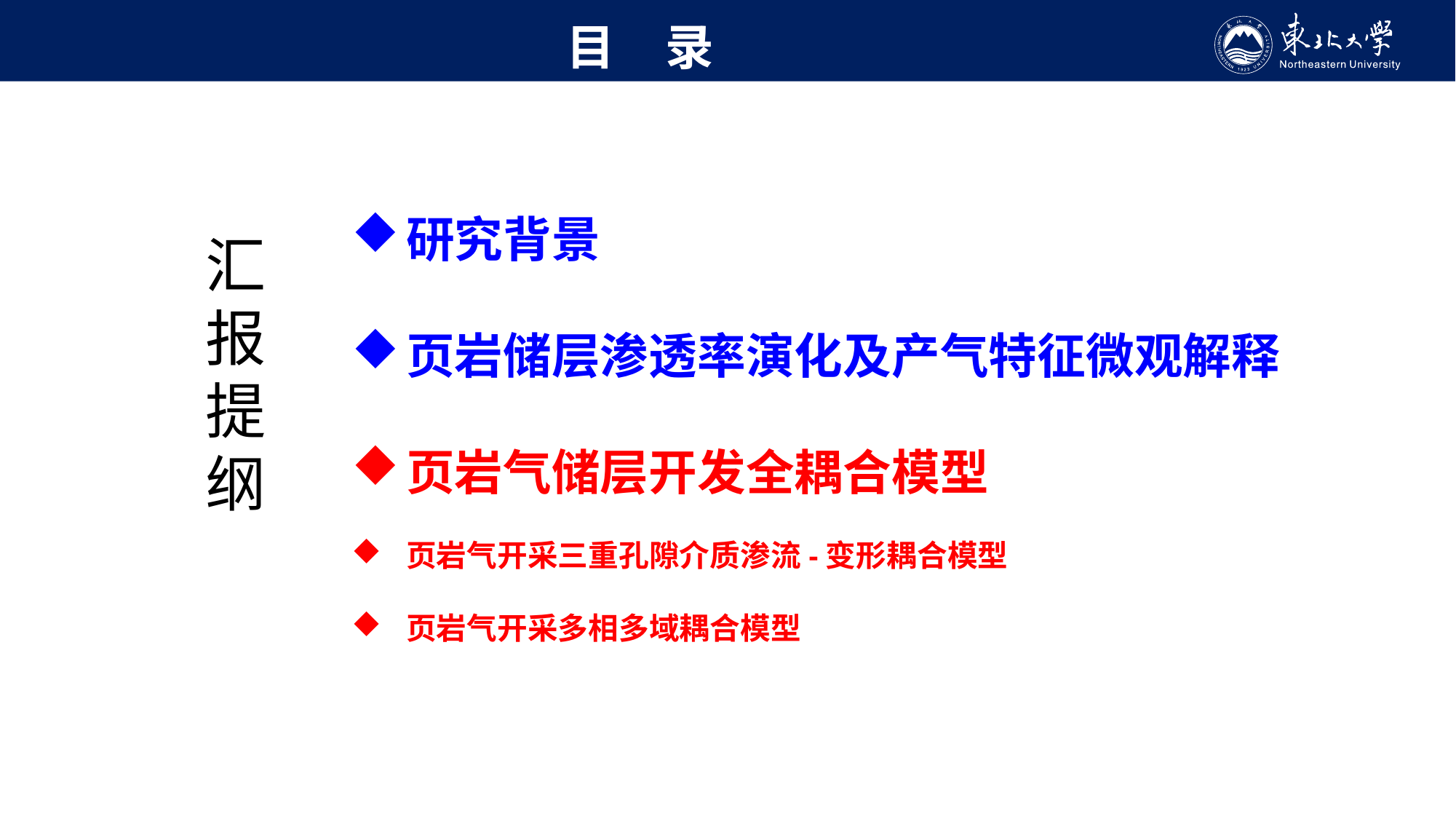

目    录
研究背景
页岩储层渗透率演化及产气特征微观解释
页岩气储层开发全耦合模型
页岩气开采三重孔隙介质渗流-变形耦合模型
页岩气开采多相多域耦合模型
汇报提纲